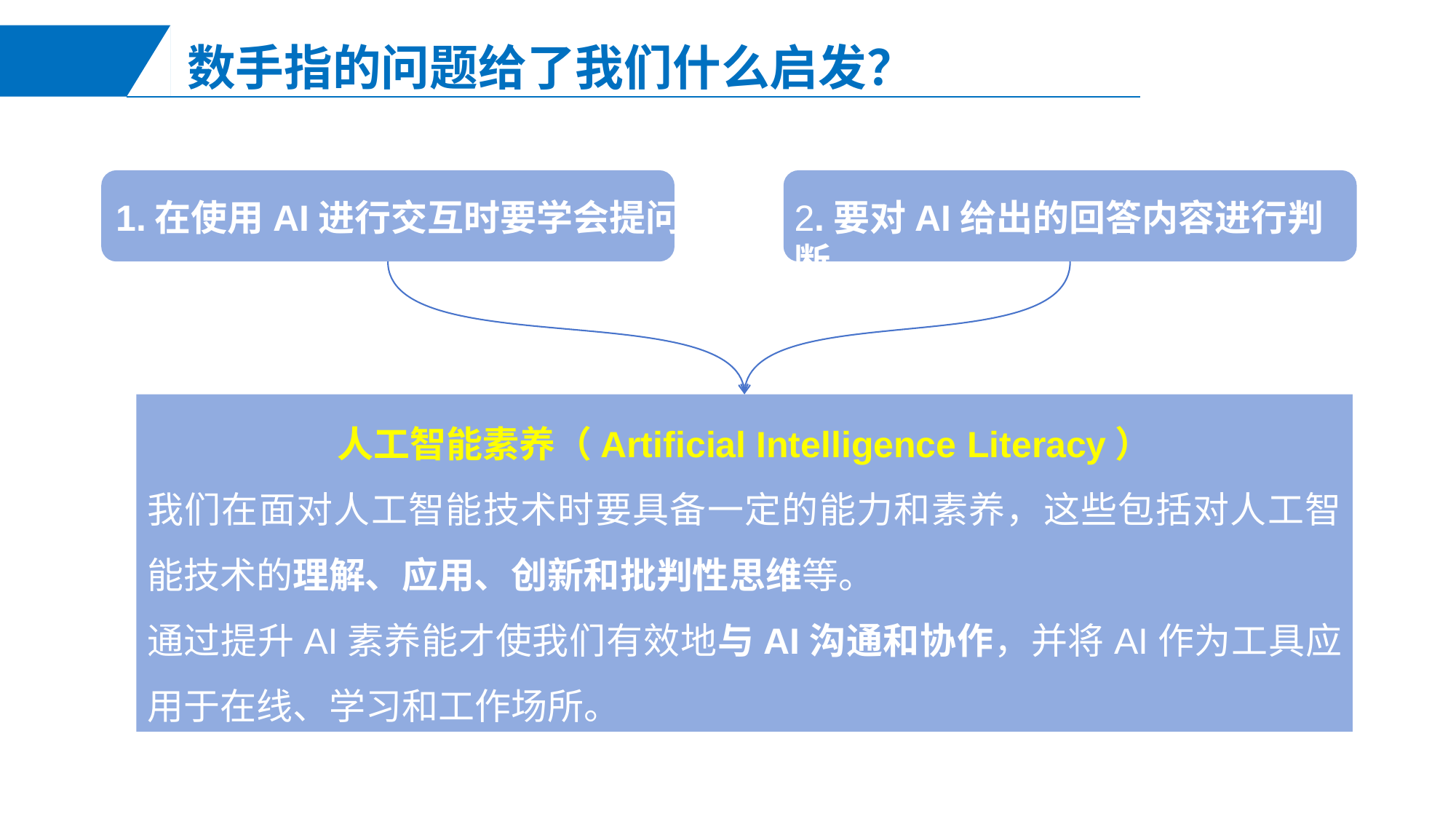

数手指的问题给了我们什么启发？

1.在使用AI进行交互时要学会提问
2.要对AI给出的回答内容进行判断
人工智能素养（Artificial Intelligence Literacy）
我们在面对人工智能技术时要具备一定的能力和素养，这些包括对人工智能技术的理解、应用、创新和批判性思维等。
通过提升AI素养能才使我们有效地与AI沟通和协作，并将AI作为工具应用于在线、学习和工作场所。